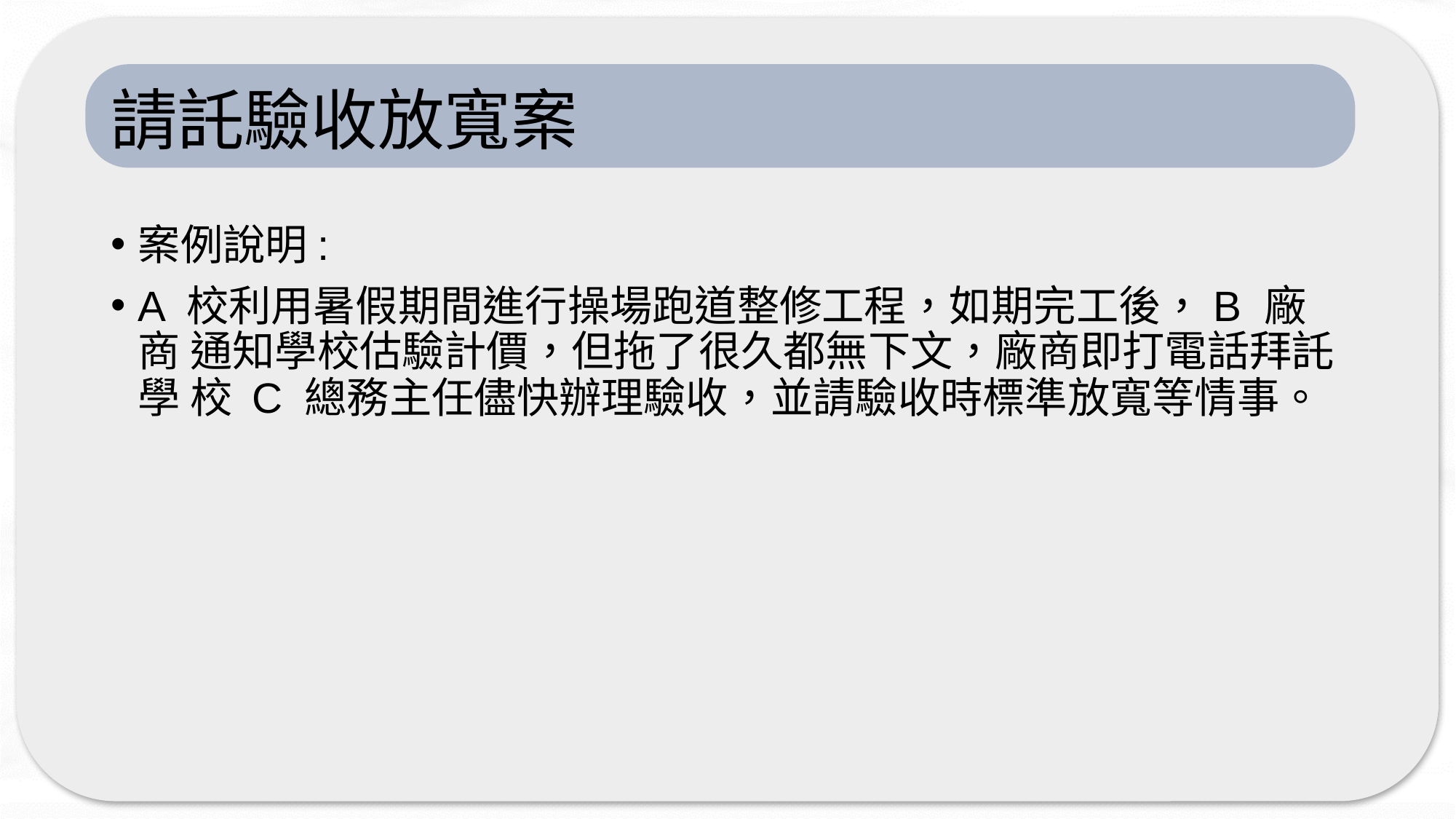

# 請託驗收放寬案

案例說明:
A 校利用暑假期間進行操場跑道整修工程，如期完工後，B 廠商 通知學校估驗計價，但拖了很久都無下文，廠商即打電話拜託學 校 C 總務主任儘快辦理驗收，並請驗收時標準放寬等情事。